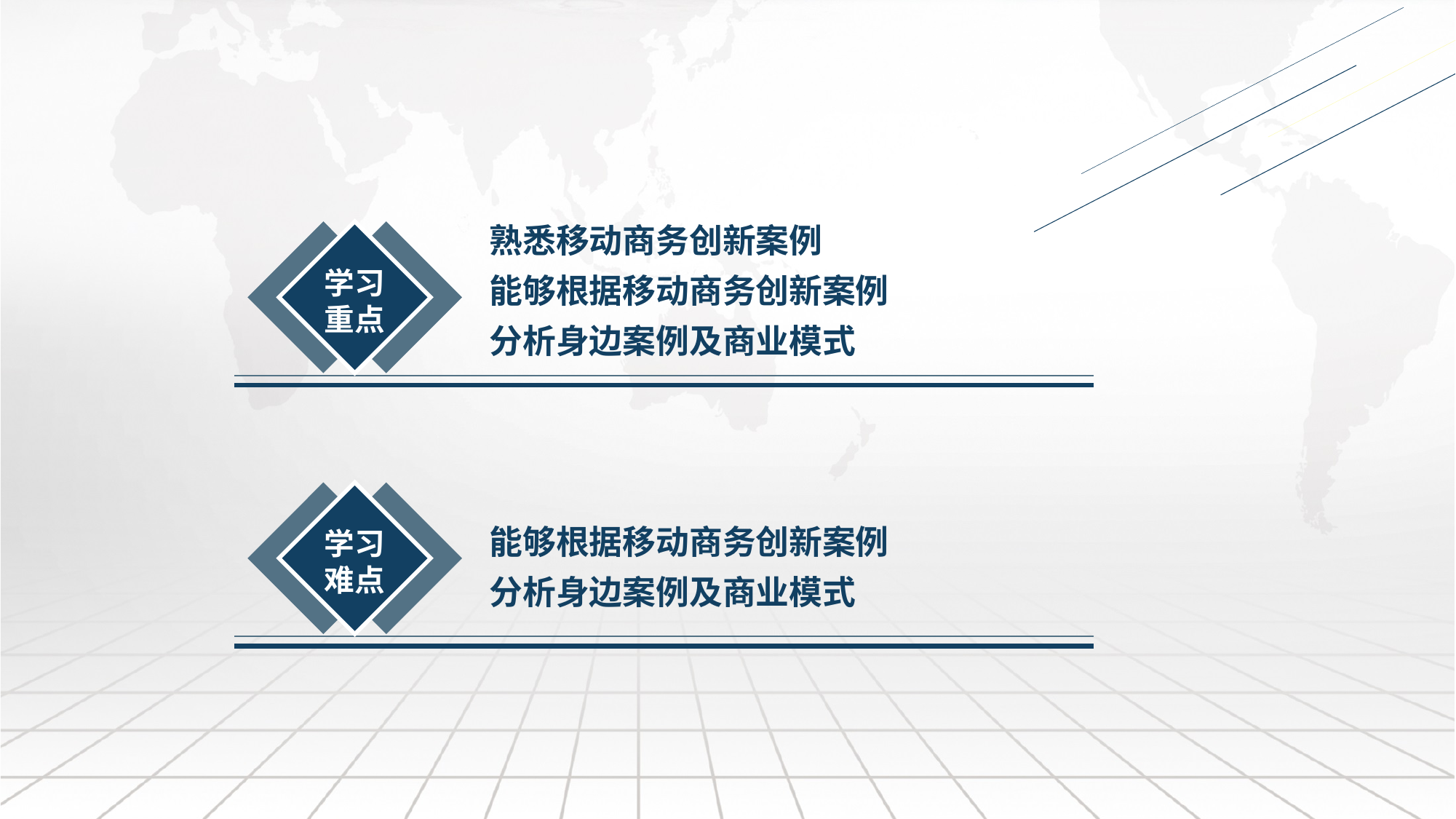

熟悉移动商务创新案例
能够根据移动商务创新案例
分析身边案例及商业模式

学习
重点

学习
难点

能够根据移动商务创新案例
分析身边案例及商业模式